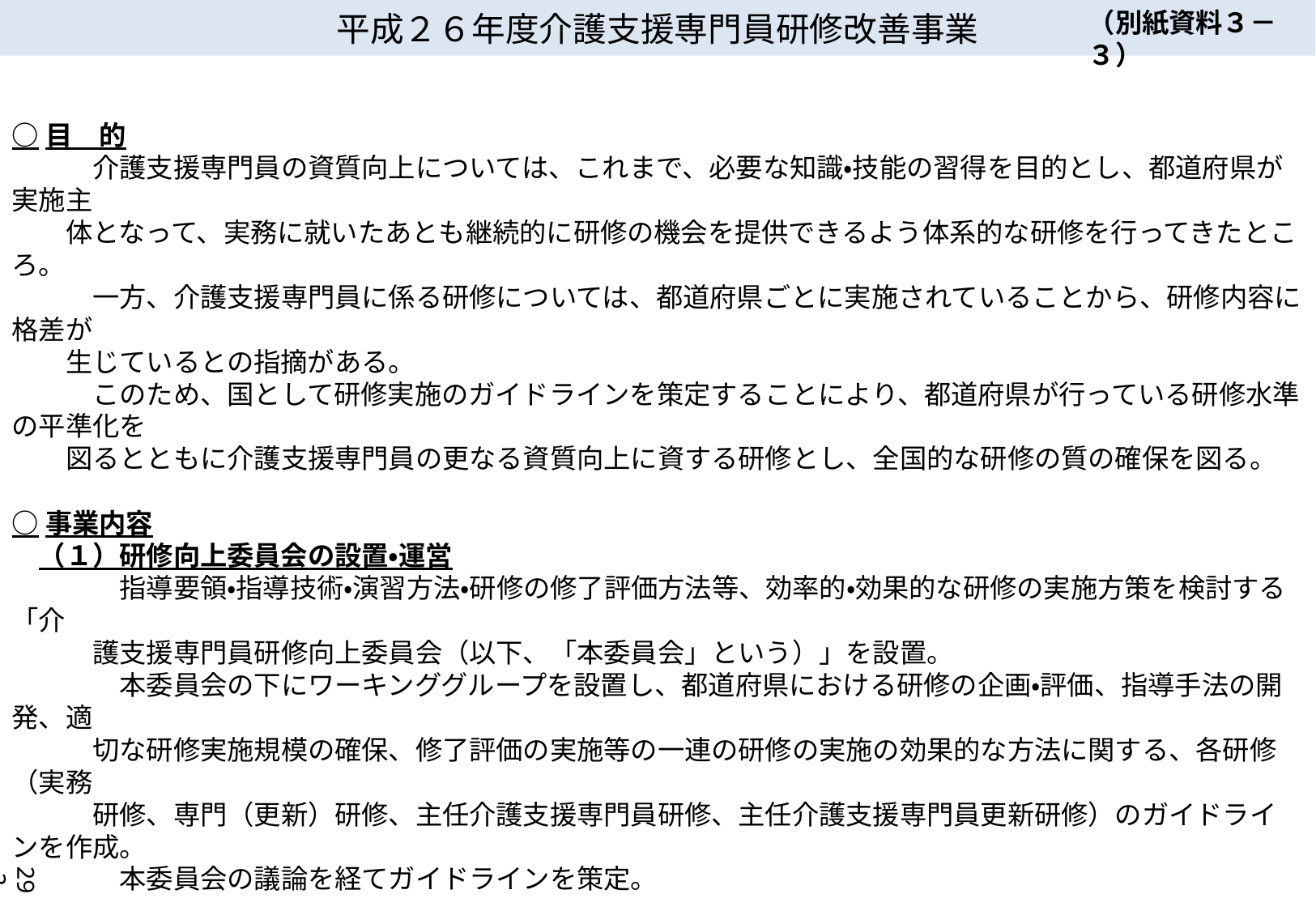

平成２６年度介護支援専門員研修改善事業
（別紙資料３－３）

○目　的
　　　介護支援専門員の資質向上については、これまで、必要な知識・技能の習得を目的とし、都道府県が実施主
　　体となって、実務に就いたあとも継続的に研修の機会を提供できるよう体系的な研修を行ってきたところ。
　　　一方、介護支援専門員に係る研修については、都道府県ごとに実施されていることから、研修内容に格差が
　　生じているとの指摘がある。
　　　このため、国として研修実施のガイドラインを策定することにより、都道府県が行っている研修水準の平準化を
　　図るとともに介護支援専門員の更なる資質向上に資する研修とし、全国的な研修の質の確保を図る。

○事業内容
　（１）研修向上委員会の設置・運営
　　　　指導要領・指導技術・演習方法・研修の修了評価方法等、効率的・効果的な研修の実施方策を検討する「介
　　　護支援専門員研修向上委員会（以下、「本委員会」という）」を設置。
　　　　本委員会の下にワーキンググループを設置し、都道府県における研修の企画・評価、指導手法の開発、適
　　　切な研修実施規模の確保、修了評価の実施等の一連の研修の実施の効果的な方法に関する、各研修（実務
　　　研修、専門（更新）研修、主任介護支援専門員研修、主任介護支援専門員更新研修）のガイドラインを作成。
　　　　本委員会の議論を経てガイドラインを策定。

　（２）指導者養成研修の実施
　　　　策定されたガイドラインに基づき、各研修の位置付けや修了時の到達目標、各科目の考え方、ＯＪＴへの繫
　　　がりなど、研修全体のコンセプトとあわせて指導技術を学ぶ場として、各都道府県の研修講師及び都道府県
　　　研修実施担当職員を対象に指導者養成研修を実施。

　（３）事例集の作成
　　　　自立支援に資するケアマネジメントを推進するため、自立支援に向けて不足している視点と必要な視点を明
　　　らかにするための、ケアプランの改善前後の事例集を作成。
293